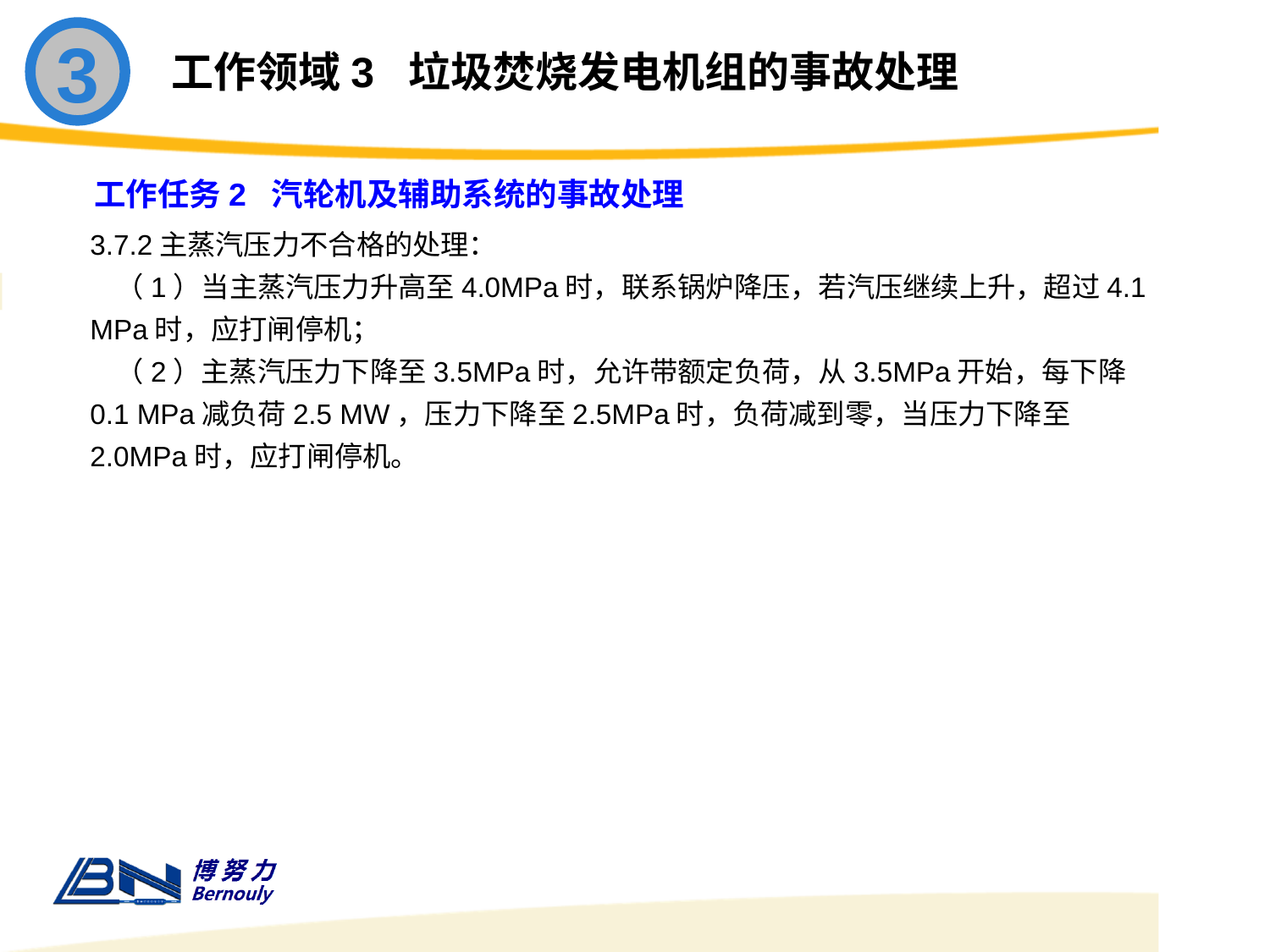

3
工作领域3  垃圾焚烧发电机组的事故处理
工作任务2  汽轮机及辅助系统的事故处理
3.7.2主蒸汽压力不合格的处理：
   （1）当主蒸汽压力升高至4.0MPa时，联系锅炉降压，若汽压继续上升，超过4.1 MPa时，应打闸停机；
   （2）主蒸汽压力下降至3.5MPa时，允许带额定负荷，从3.5MPa开始，每下降0.1 MPa减负荷2.5 MW，压力下降至2.5MPa时，负荷减到零，当压力下降至2.0MPa时，应打闸停机。